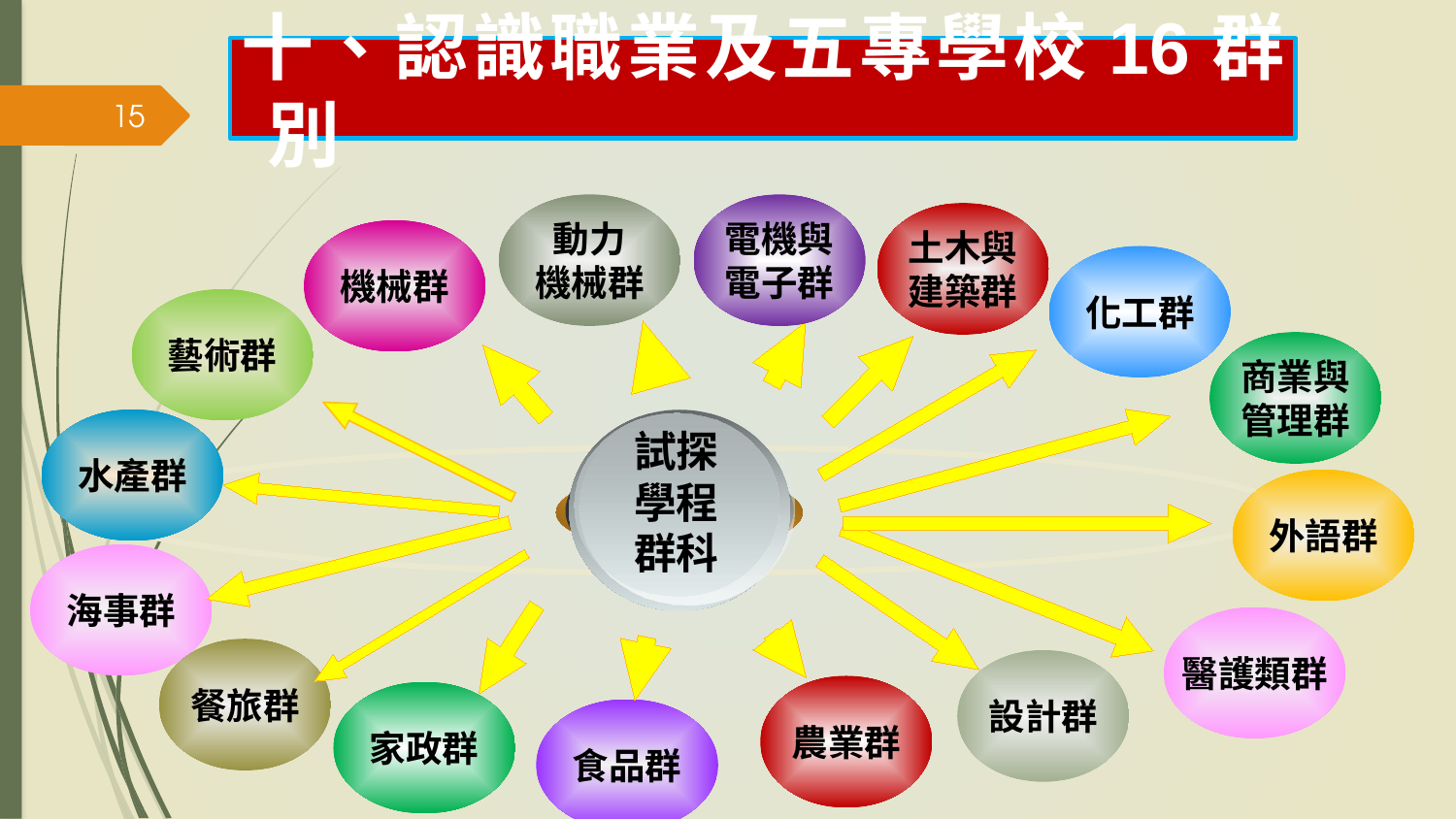

十、認識職業及五專學校16群別
15
動力
機械群
電機與
電子群
土木與
建築群
機械群
化工群
藝術群

試探
學程
群科

商業與
管理群

水產群

外語群

海事群
醫護類群
餐旅群
設計群
農業群
家政群
食品群